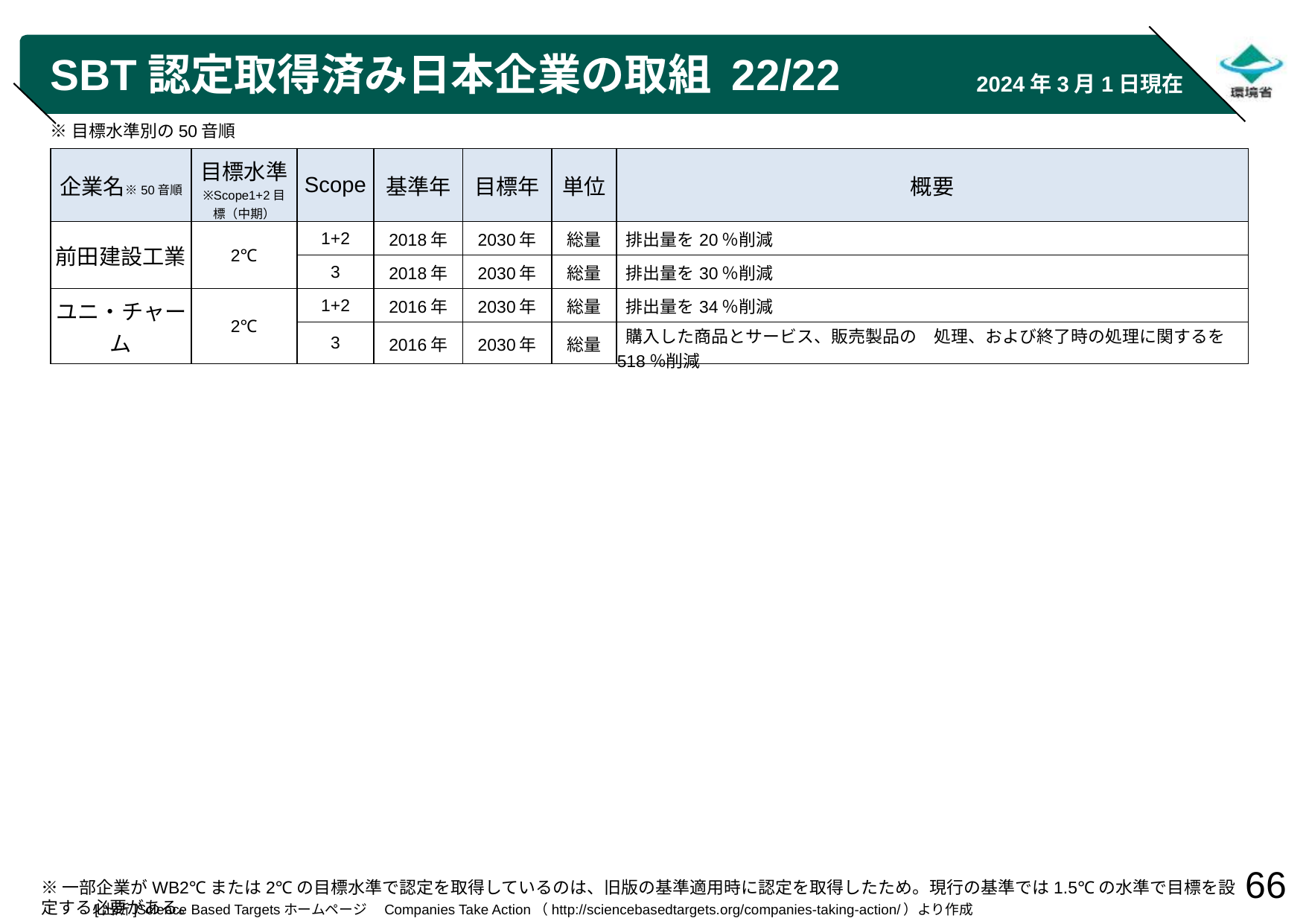

# SBT認定取得済み日本企業の取組 22/22
2024年3月1日現在
※目標水準別の50音順
| 企業名※50音順 | 目標水準 ※Scope1+2目標（中期） | Scope | 基準年 | 目標年 | 単位 | 概要 |
| --- | --- | --- | --- | --- | --- | --- |
| 前田建設工業 | 2℃ | 1+2 | 2018年 | 2030年 | 総量 | 排出量を20％削減 |
|  |  | 3 | 2018年 | 2030年 | 総量 | 排出量を30％削減 |
| ユニ・チャーム | 2℃ | 1+2 | 2016年 | 2030年 | 総量 | 排出量を34％削減 |
|  |  | 3 | 2016年 | 2030年 | 総量 | 購入した商品とサービス、販売製品の　処理、および終了時の処理に関するを518％削減 |
※一部企業がWB2℃または2℃の目標水準で認定を取得しているのは、旧版の基準適用時に認定を取得したため。現行の基準では1.5℃の水準で目標を設定する必要がある。
[出所]Science Based Targetsホームページ　Companies Take Action（http://sciencebasedtargets.org/companies-taking-action/）より作成